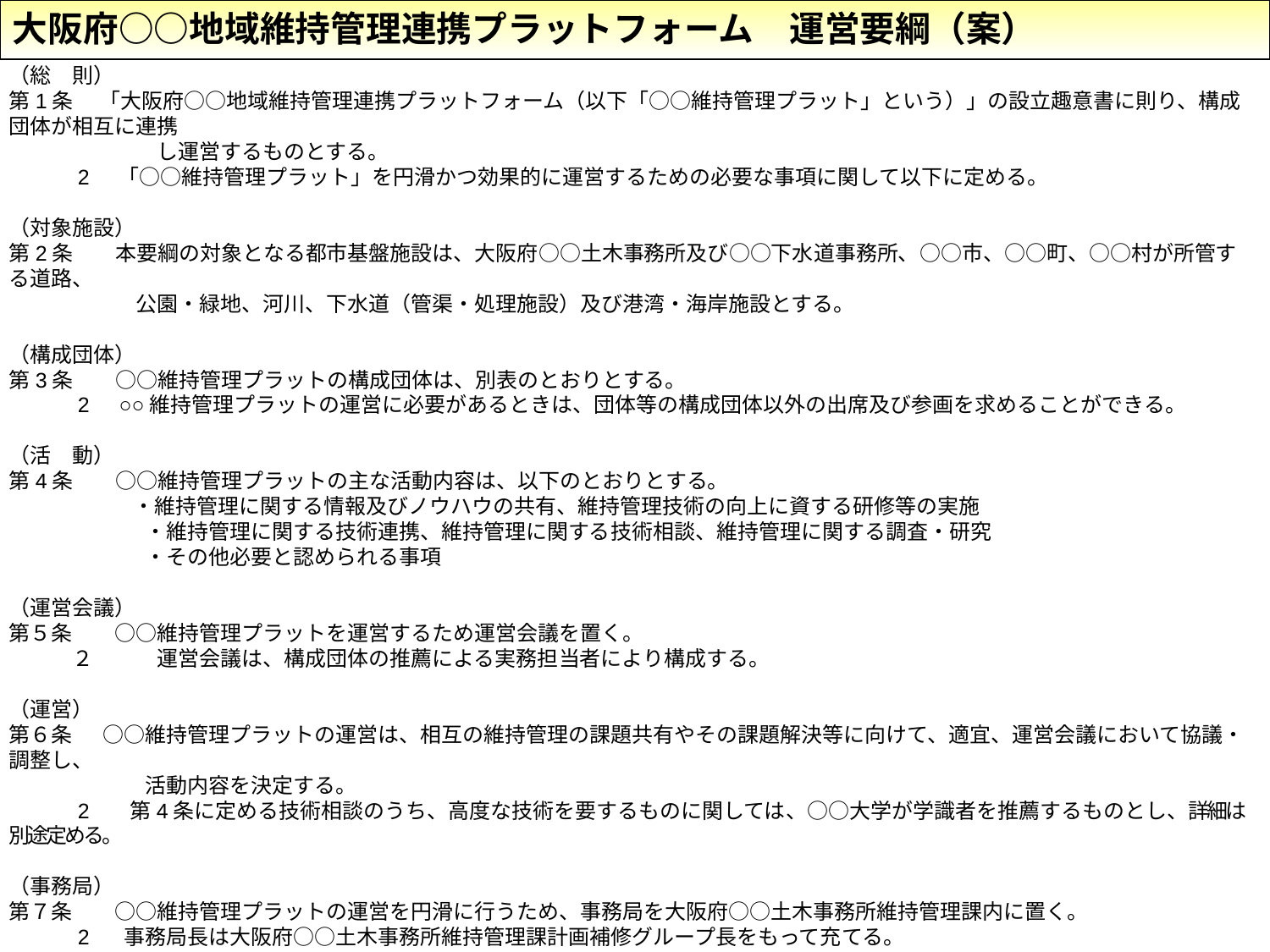

大阪府○○地域維持管理連携プラットフォーム　運営要綱（案）
（総　則）
第1条 　「大阪府○○地域維持管理連携プラットフォーム（以下「○○維持管理プラット」という）」の設立趣意書に則り、構成団体が相互に連携
　　　　　　　し運営するものとする。
　　　2    「○○維持管理プラット」を円滑かつ効果的に運営するための必要な事項に関して以下に定める。

（対象施設）
第2条　　本要綱の対象となる都市基盤施設は、大阪府○○土木事務所及び○○下水道事務所、○○市、○○町、○○村が所管する道路、
　　　　　　公園・緑地、河川、下水道（管渠・処理施設）及び港湾・海岸施設とする。

（構成団体）
第3条　　○○維持管理プラットの構成団体は、別表のとおりとする。
　　　2     ○○維持管理プラットの運営に必要があるときは、団体等の構成団体以外の出席及び参画を求めることができる。

（活　動）
第4条　　○○維持管理プラットの主な活動内容は、以下のとおりとする。
　　　　　    ・維持管理に関する情報及びノウハウの共有、維持管理技術の向上に資する研修等の実施
　　　　　　  ・維持管理に関する技術連携、維持管理に関する技術相談、維持管理に関する調査・研究
　　　　　　  ・その他必要と認められる事項

（運営会議）
第５条　　○○維持管理プラットを運営するため運営会議を置く。
　　　２　　　運営会議は、構成団体の推薦による実務担当者により構成する。

（運営）
第６条　  ○○維持管理プラットの運営は、相互の維持管理の課題共有やその課題解決等に向けて、適宜、運営会議において協議・調整し、
　　　　　 　 活動内容を決定する。
　　　2      第4条に定める技術相談のうち、高度な技術を要するものに関しては、○○大学が学識者を推薦するものとし、詳細は別途定める。

（事務局）
第７条　　○○維持管理プラットの運営を円滑に行うため、事務局を大阪府○○土木事務所維持管理課内に置く。
　　　2     事務局長は大阪府○○土木事務所維持管理課計画補修グループ長をもって充てる。

（雑 則）
第８条　 この要綱に定めるもののほか、運営に関し必要な事項は、運営会議により決定する。
　附　則　　この規約は、平成26年○○月○○日から施行する。